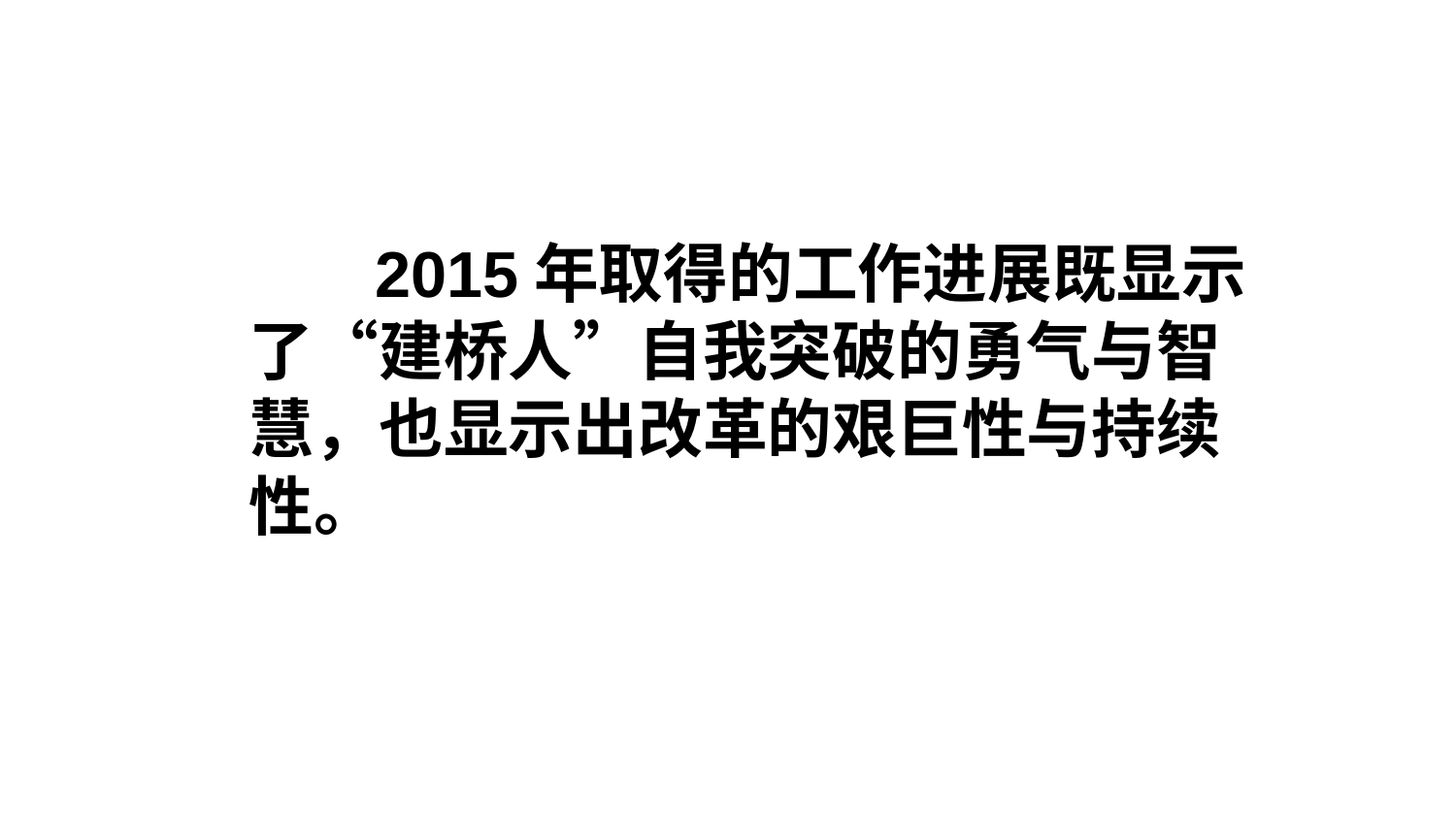

2015年取得的工作进展既显示了“建桥人”自我突破的勇气与智慧，也显示出改革的艰巨性与持续性。